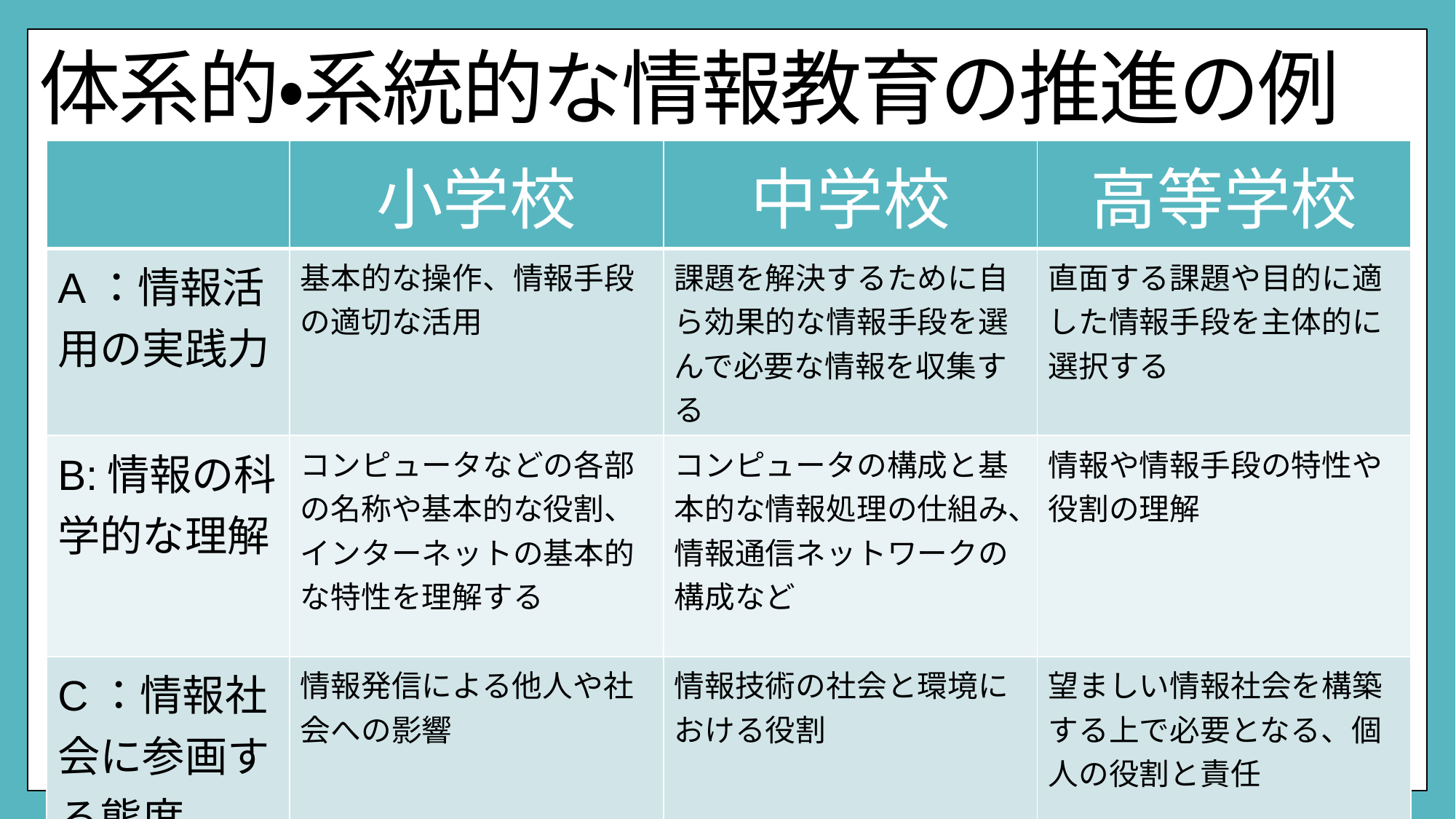

# 体系的・系統的な情報教育の推進の例
|  | 小学校 | 中学校 | 高等学校 |
| --- | --- | --- | --- |
| A：情報活用の実践力 | 基本的な操作、情報手段の適切な活用 | 課題を解決するために自ら効果的な情報手段を選んで必要な情報を収集する | 直面する課題や目的に適した情報手段を主体的に選択する |
| B:情報の科学的な理解 | コンピュータなどの各部の名称や基本的な役割、インターネットの基本的な特性を理解する | コンピュータの構成と基本的な情報処理の仕組み、情報通信ネットワークの構成など | 情報や情報手段の特性や役割の理解 |
| C：情報社会に参画する態度 | 情報発信による他人や社会への影響 | 情報技術の社会と環境における役割 | 望ましい情報社会を構築する上で必要となる、個人の役割と責任 |